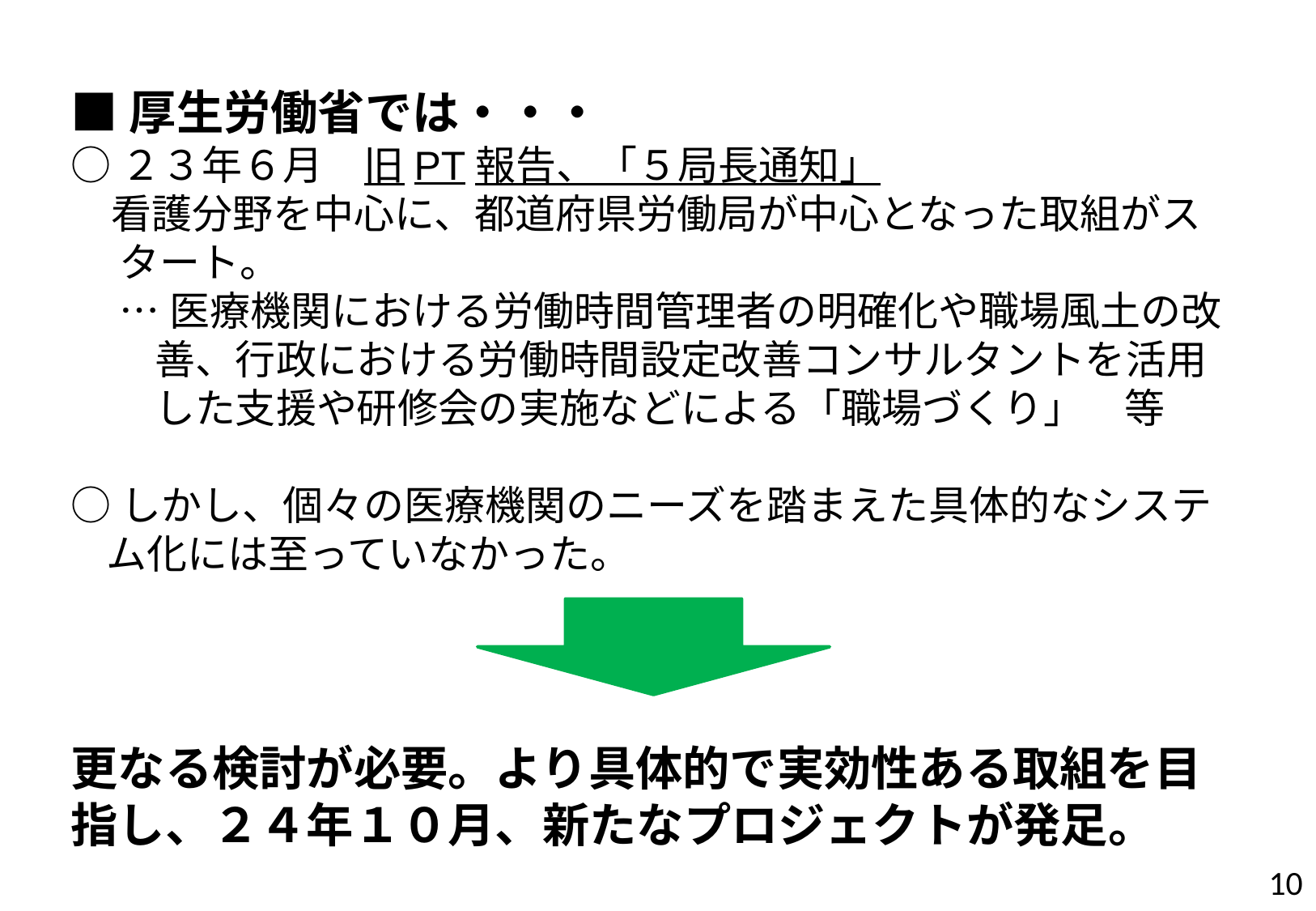

■厚生労働省では・・・
○２３年６月　旧PT報告、「５局長通知」
　看護分野を中心に、都道府県労働局が中心となった取組がスタート。
…医療機関における労働時間管理者の明確化や職場風土の改善、行政における労働時間設定改善コンサルタントを活用した支援や研修会の実施などによる「職場づくり」　等

○しかし、個々の医療機関のニーズを踏まえた具体的なシステム化には至っていなかった。

更なる検討が必要。より具体的で実効性ある取組を目指し、２４年１０月、新たなプロジェクトが発足。

10